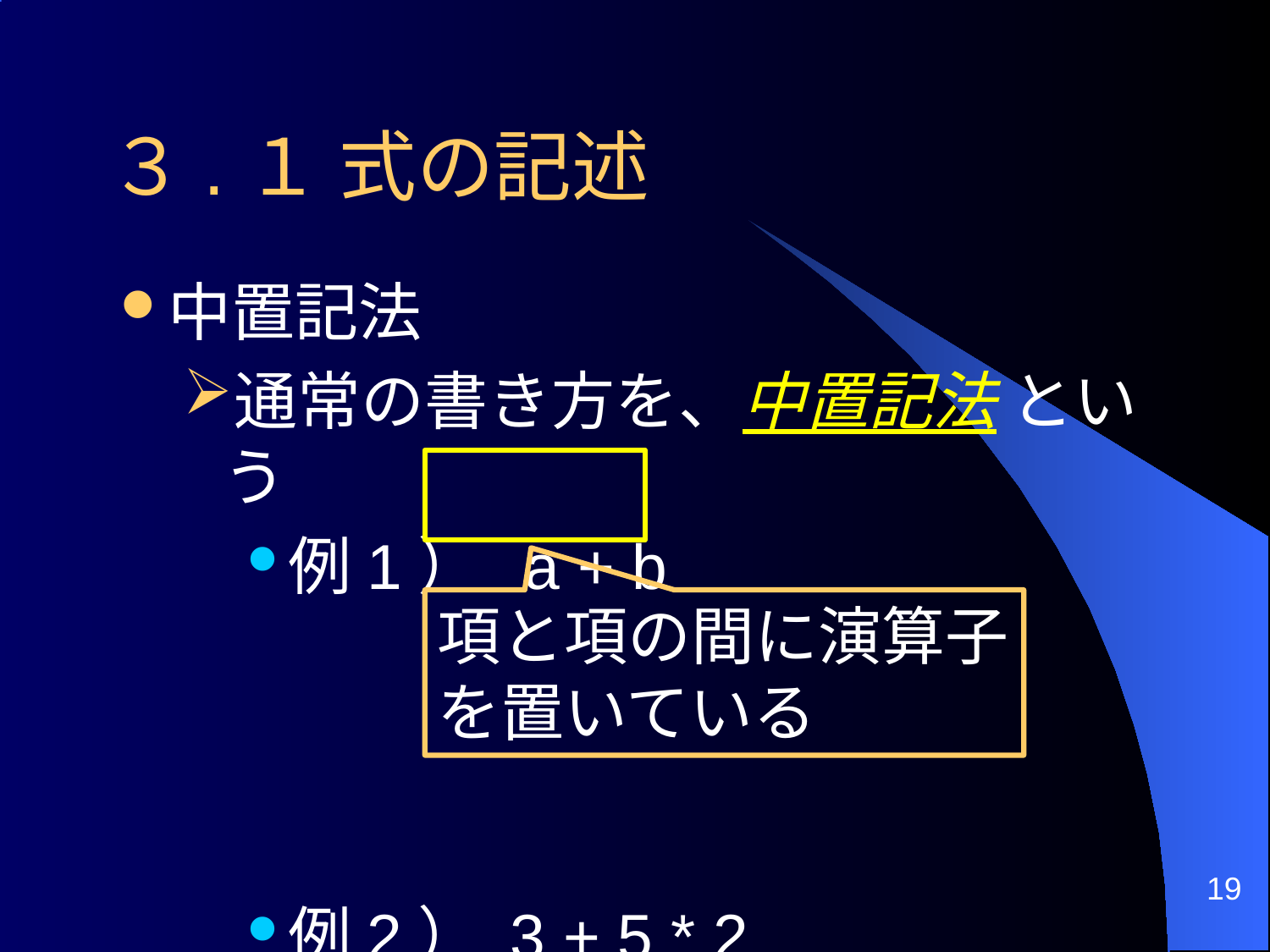

# ３.１ 式の記述
中置記法
通常の書き方を、中置記法 という
例1）  a + b

例2） 3 + 5 * 2

項と項の間に演算子を置いている
19